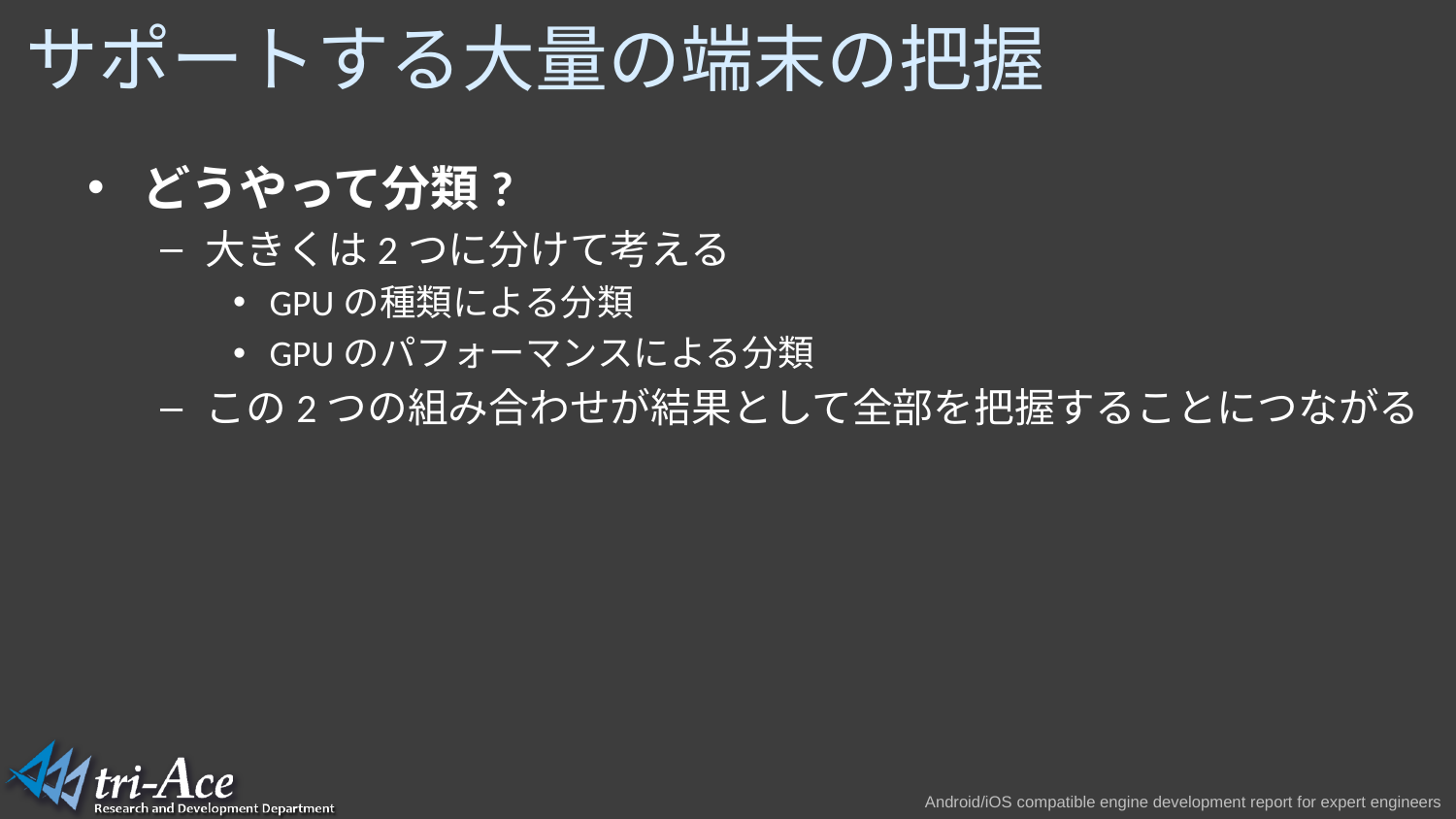

# サポートする大量の端末の把握
どうやって分類?
大きくは2つに分けて考える
GPUの種類による分類
GPUのパフォーマンスによる分類
この2つの組み合わせが結果として全部を把握することにつながる